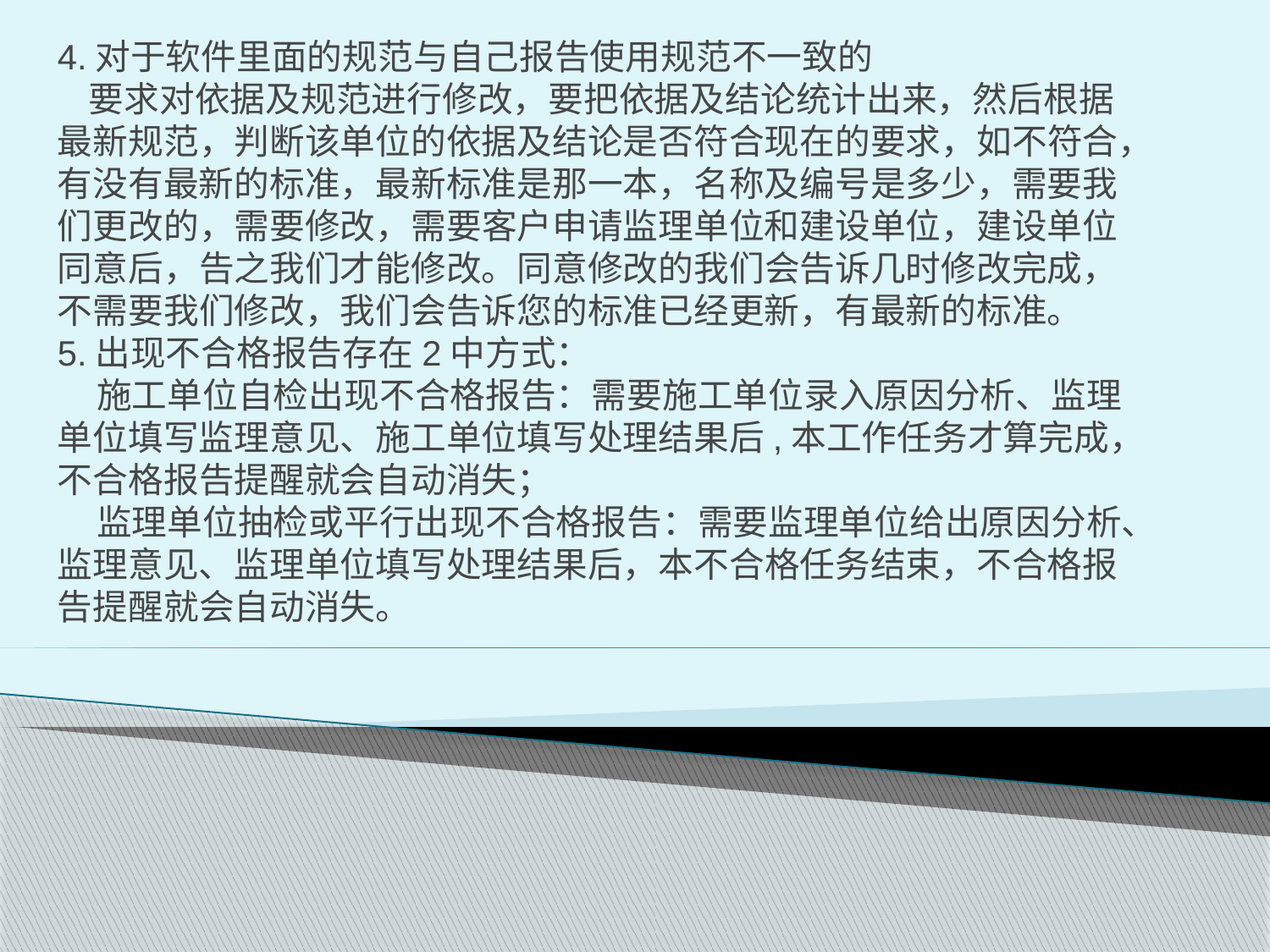

# 4.对于软件里面的规范与自己报告使用规范不一致的 要求对依据及规范进行修改，要把依据及结论统计出来，然后根据最新规范，判断该单位的依据及结论是否符合现在的要求，如不符合，有没有最新的标准，最新标准是那一本，名称及编号是多少，需要我们更改的，需要修改，需要客户申请监理单位和建设单位，建设单位同意后，告之我们才能修改。同意修改的我们会告诉几时修改完成，不需要我们修改，我们会告诉您的标准已经更新，有最新的标准。 5.出现不合格报告存在2中方式： 施工单位自检出现不合格报告：需要施工单位录入原因分析、监理单位填写监理意见、施工单位填写处理结果后,本工作任务才算完成，不合格报告提醒就会自动消失； 监理单位抽检或平行出现不合格报告：需要监理单位给出原因分析、监理意见、监理单位填写处理结果后，本不合格任务结束，不合格报告提醒就会自动消失。